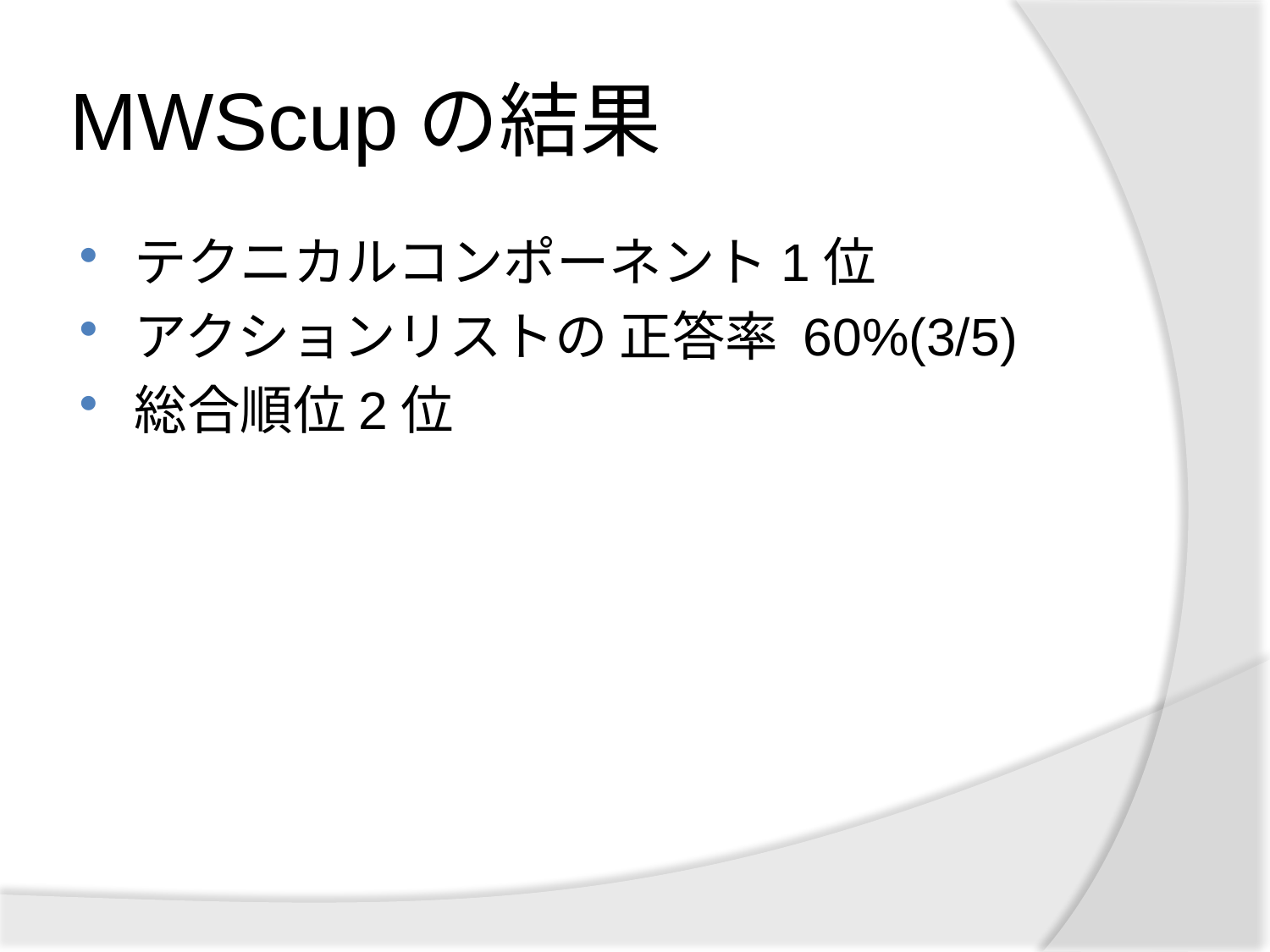

# MWScupの結果
テクニカルコンポーネント1位
アクションリストの 正答率 60%(3/5)
総合順位2位